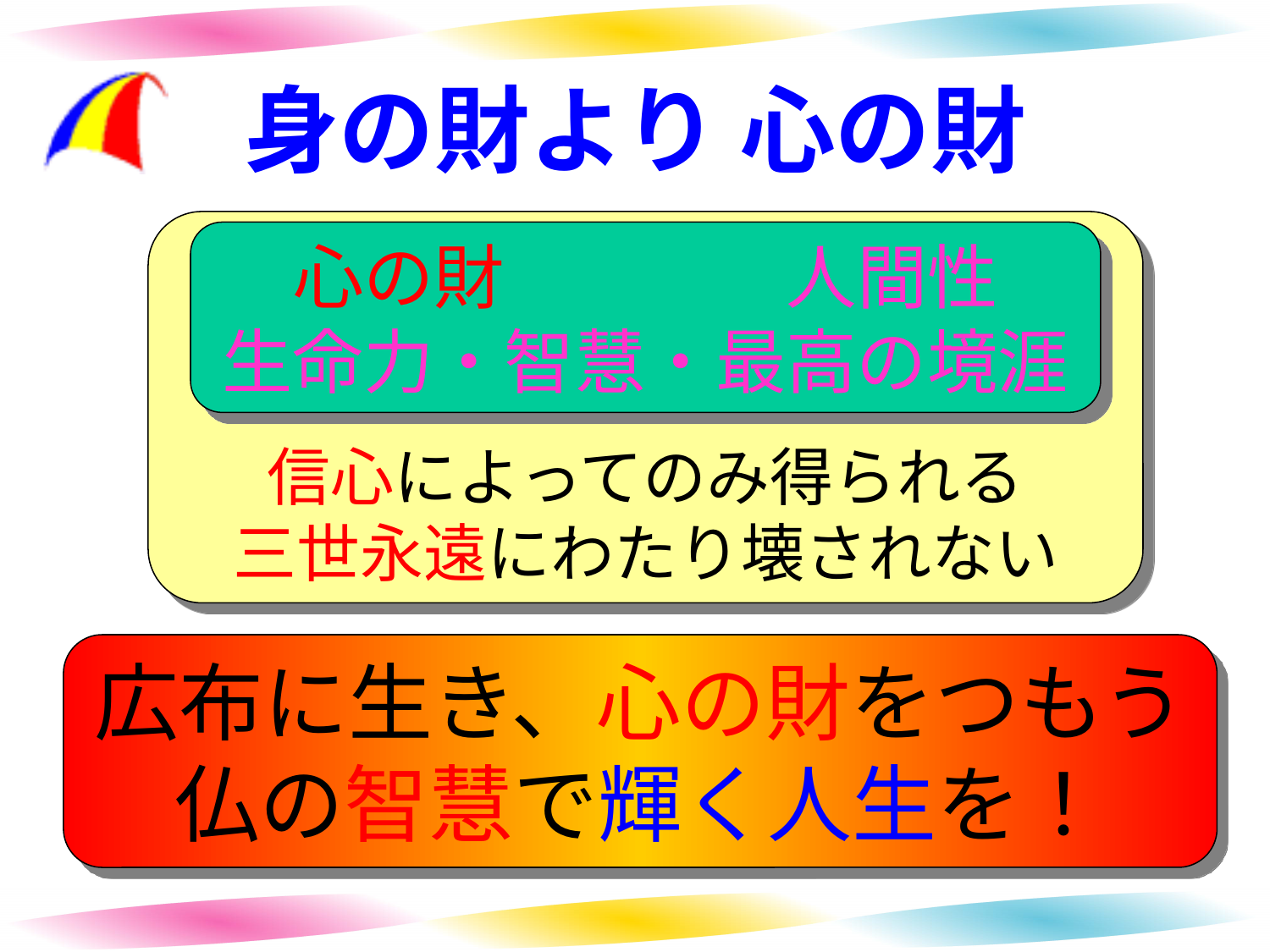

# 身の財より 心の財

信心によってのみ得られる
三世永遠にわたり壊されない
心の財　　　　人間性
生命力・智慧・最高の境涯
広布に生き、心の財をつもう
仏の智慧で輝く人生を！